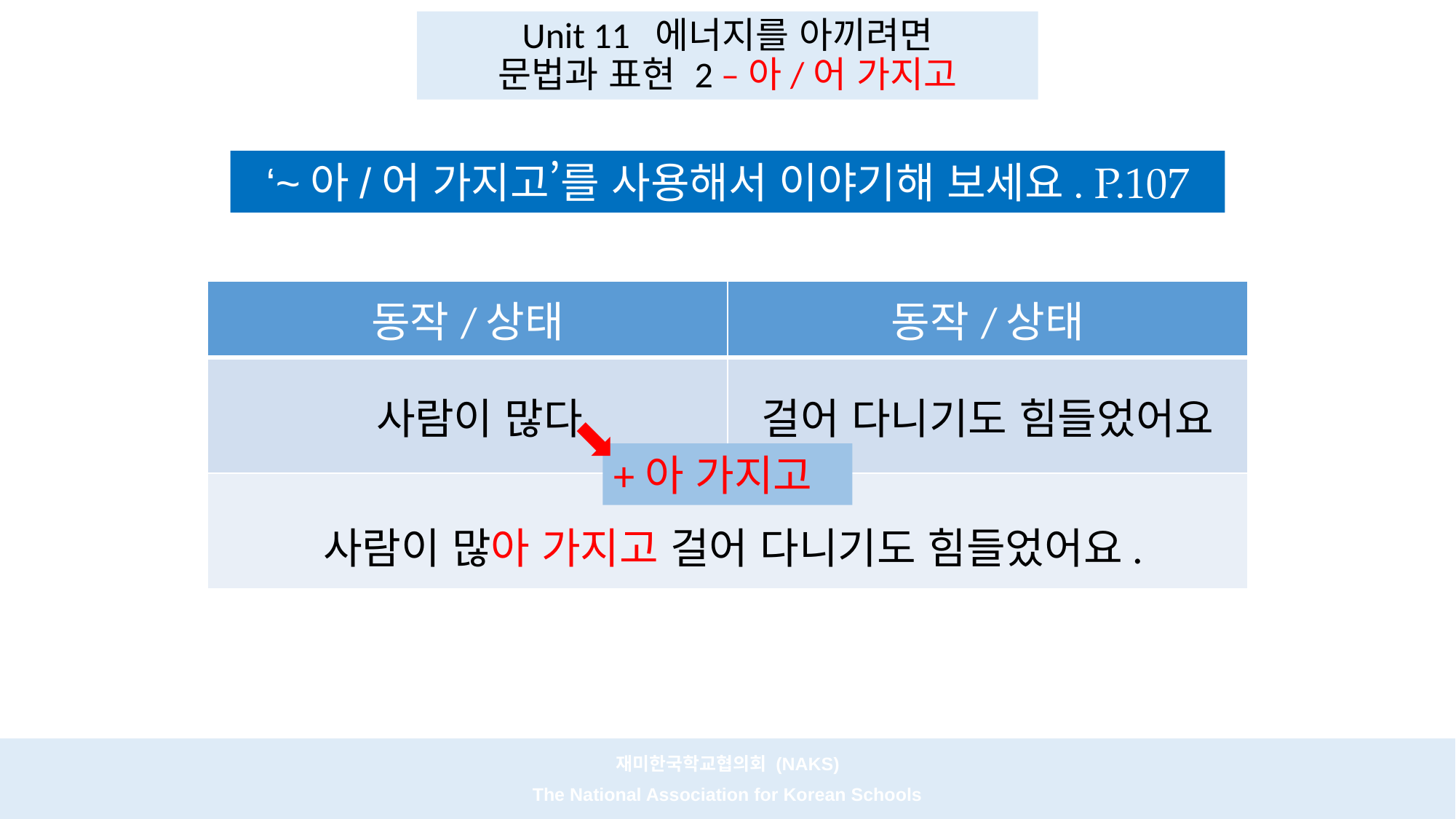

Unit 11  에너지를 아끼려면
문법과 표현 2 –아/어 가지고
‘~아/어 가지고’를 사용해서 이야기해 보세요. P.107
| 동작/상태 | 동작/상태 |
| --- | --- |
| 사람이 많다 | 걸어 다니기도 힘들었어요 |
|  |  |
⬊
+아 가지고
사람이 많아 가지고 걸어 다니기도 힘들었어요.
재미한국학교협의회 (NAKS)
The National Association for Korean Schools